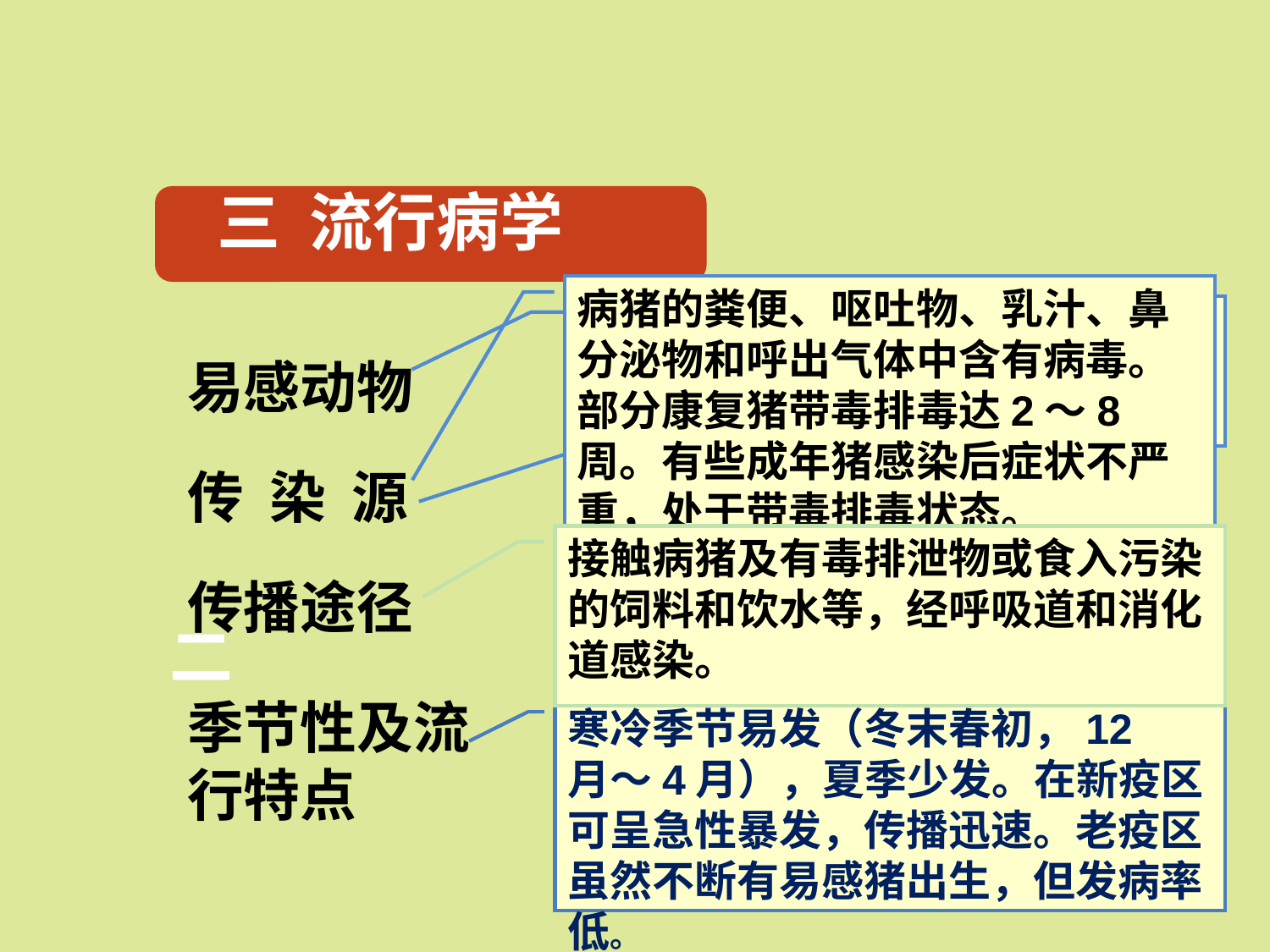

三  流行病学

病猪的粪便、呕吐物、乳汁、鼻分泌物和呼出气体中含有病毒。部分康复猪带毒排毒达2～8周。有些成年猪感染后症状不严重，处于带毒排毒状态。
主要发生于猪。其他动物、人未见有感染。
易感动物
病猪和带毒猪。
传  染  源
接触病猪及有毒排泄物或食入污染的饲料和饮水等，经呼吸道和消化道感染。
传播途径
二
季节性及流行特点
寒冷季节易发（冬末春初，12月～4月），夏季少发。在新疫区可呈急性暴发，传播迅速。老疫区虽然不断有易感猪出生，但发病率低。